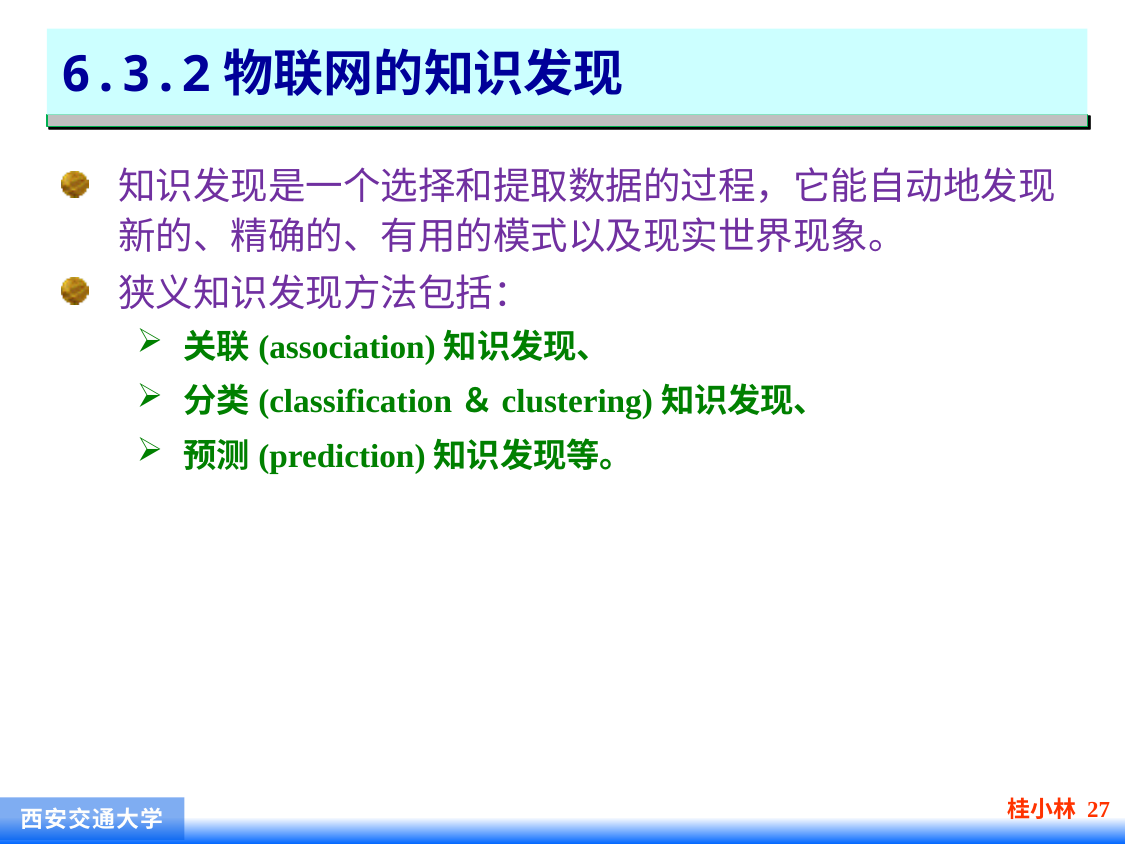

# 6.3.2物联网的知识发现
知识发现是一个选择和提取数据的过程，它能自动地发现新的、精确的、有用的模式以及现实世界现象。
狭义知识发现方法包括：
关联(association)知识发现、
分类(classification＆clustering)知识发现、
预测(prediction)知识发现等。
桂小林 27